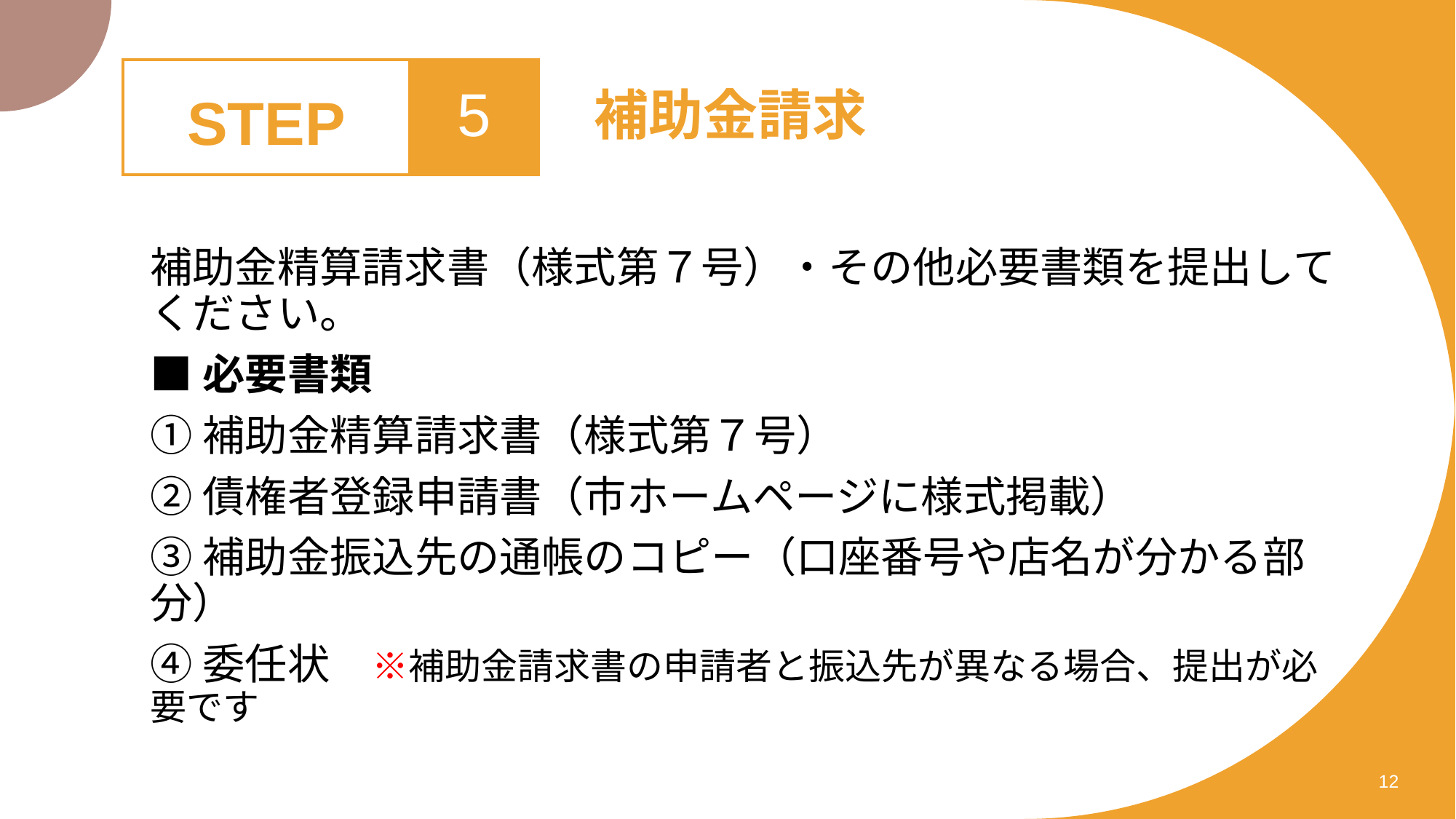

5
補助金請求
補助金精算請求書（様式第７号）・その他必要書類を提出してください。
■必要書類
①補助金精算請求書（様式第７号）
②債権者登録申請書（市ホームページに様式掲載）
③補助金振込先の通帳のコピー（口座番号や店名が分かる部分）
④委任状　※補助金請求書の申請者と振込先が異なる場合、提出が必要です
12